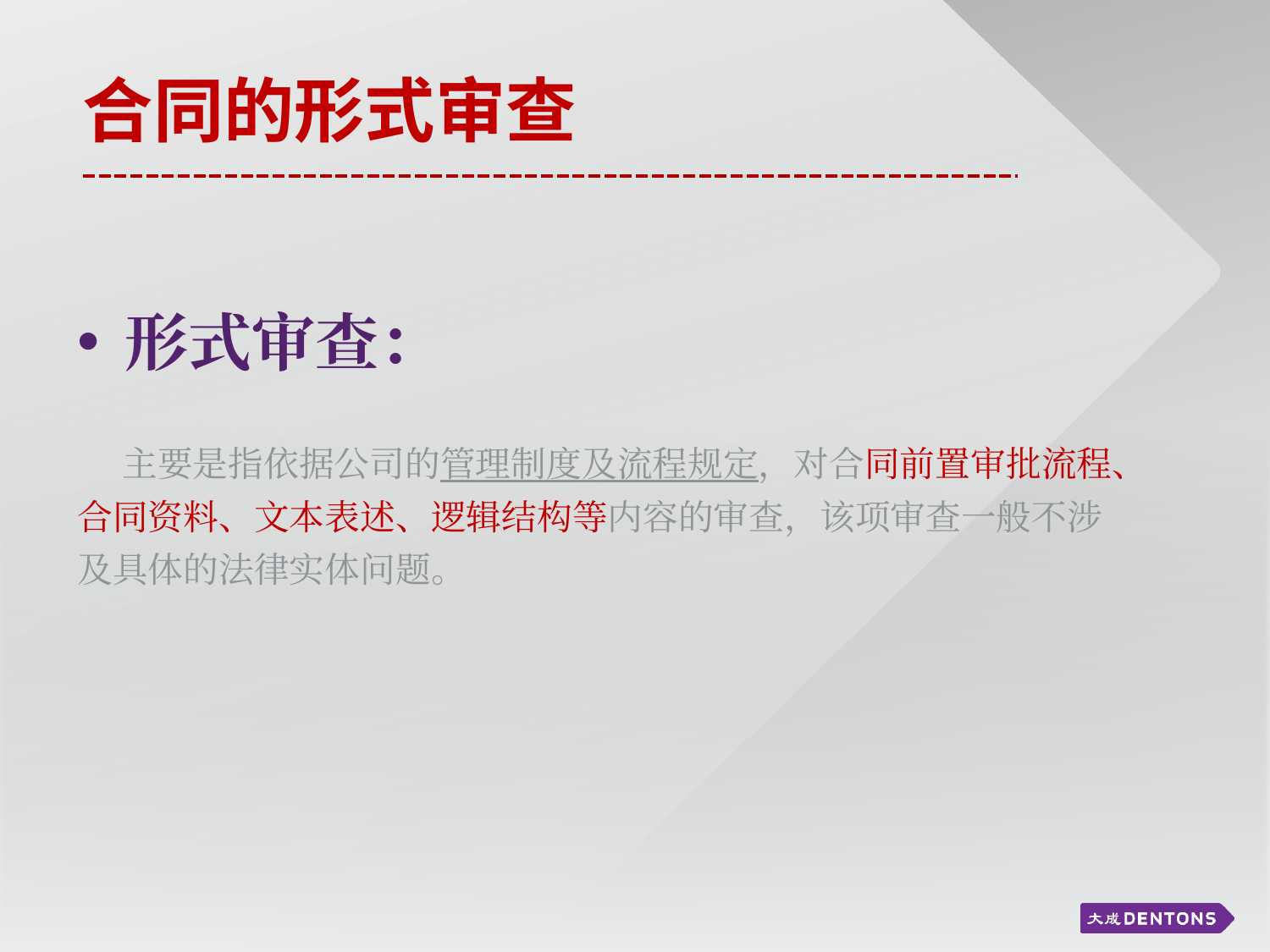

合同的形式审查
形式审查：

    主要是指依据公司的管理制度及流程规定，对合同前置审批流程、合同资料、文本表述、逻辑结构等内容的审查，该项审查一般不涉及具体的法律实体问题。